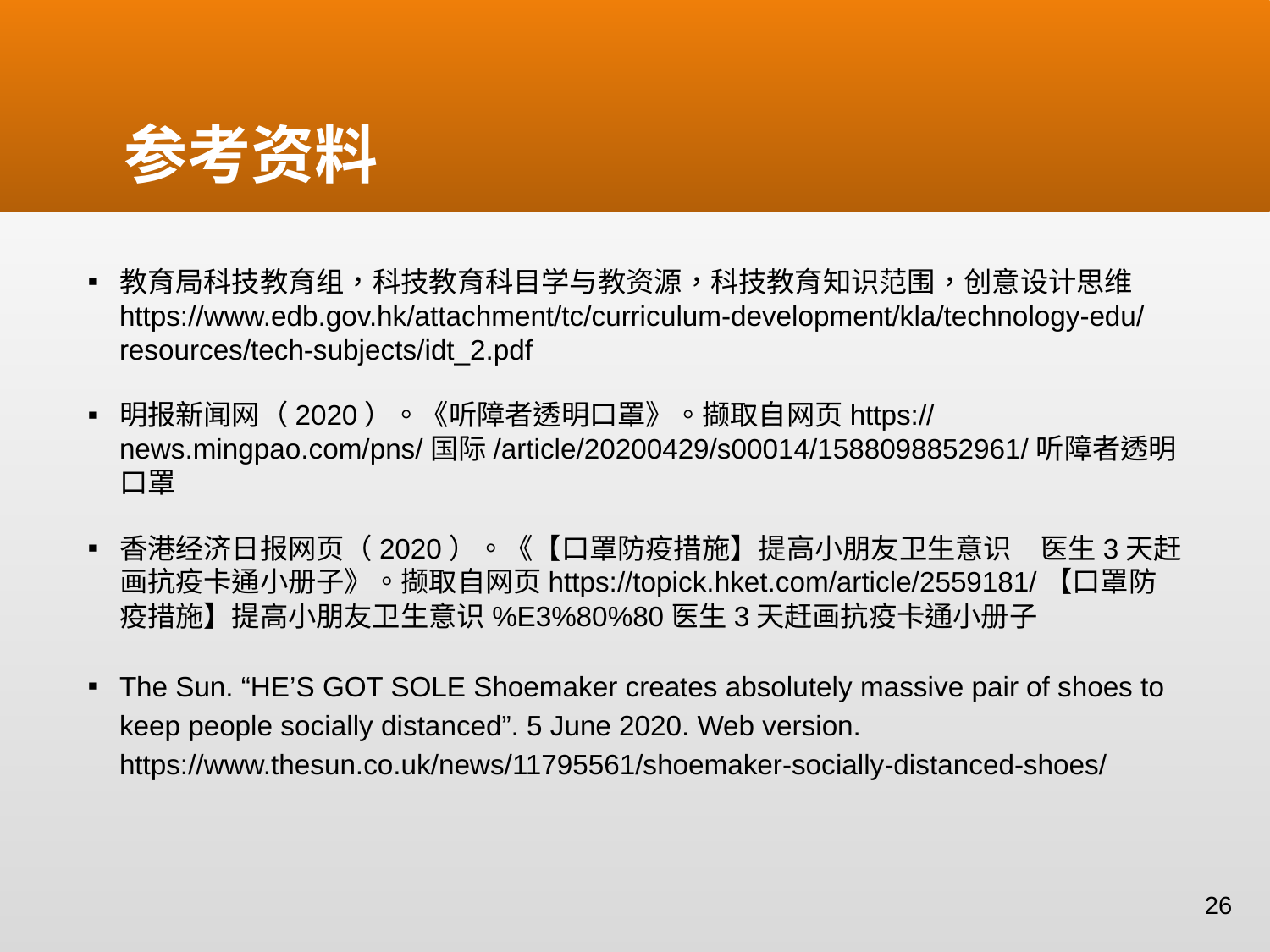

# 参考资料
教育局科技教育组，科技教育科目学与教资源，科技教育知识范围，创意设计思维https://www.edb.gov.hk/attachment/tc/curriculum-development/kla/technology-edu/resources/tech-subjects/idt_2.pdf
明报新闻网（2020）。《听障者透明口罩》。撷取自网页https://news.mingpao.com/pns/国际/article/20200429/s00014/1588098852961/听障者透明口罩
香港经济日报网页（2020）。《【口罩防疫措施】提高小朋友卫生意识　医生3天赶画抗疫卡通小册子》。撷取自网页https://topick.hket.com/article/2559181/【口罩防疫措施】提高小朋友卫生意识%E3%80%80医生3天赶画抗疫卡通小册子
The Sun. “HE’S GOT SOLE Shoemaker creates absolutely massive pair of shoes to keep people socially distanced”. 5 June 2020. Web version.
https://www.thesun.co.uk/news/11795561/shoemaker-socially-distanced-shoes/

26